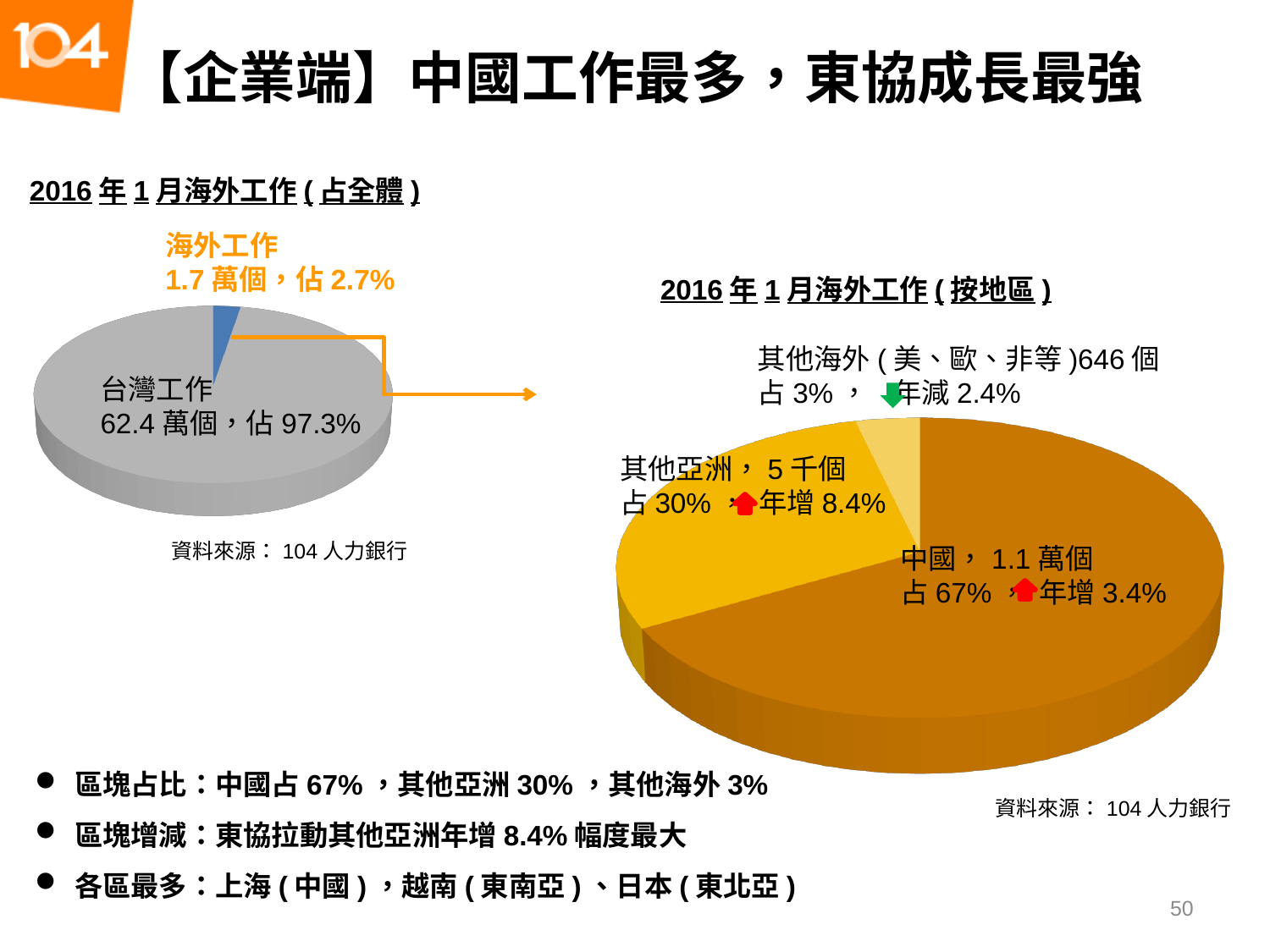

# 【企業端】中國工作最多，東協成長最強
2016年1月海外工作(占全體)
海外工作
1.7萬個，佔2.7%

[unsupported chart]

2016年1月海外工作(按地區)
其他海外(美、歐、非等)646個
占3%，    年減2.4%
台灣工作
62.4萬個，佔97.3%

[unsupported chart]

其他亞洲，5千個
占30%，  年增8.4%

資料來源：104人力銀行
中國，1.1萬個
占67%，  年增3.4%

區塊占比：中國占67%，其他亞洲30%，其他海外3%
區塊增減：東協拉動其他亞洲年增8.4%幅度最大
各區最多：上海(中國)，越南(東南亞)、日本(東北亞)
資料來源：104人力銀行
50